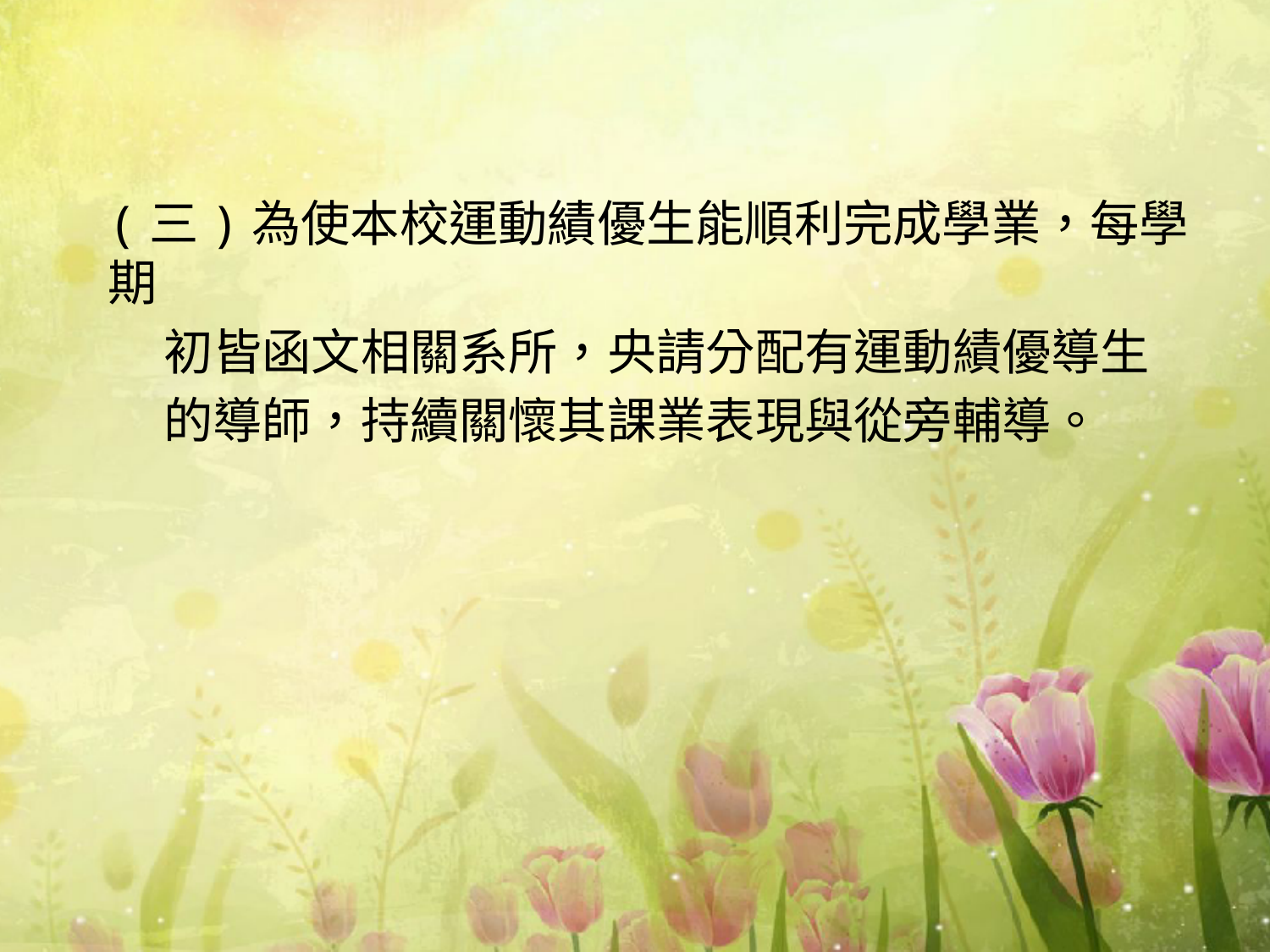

(三)為使本校運動績優生能順利完成學業，每學期
    初皆函文相關系所，央請分配有運動績優導生
    的導師，持續關懷其課業表現與從旁輔導。